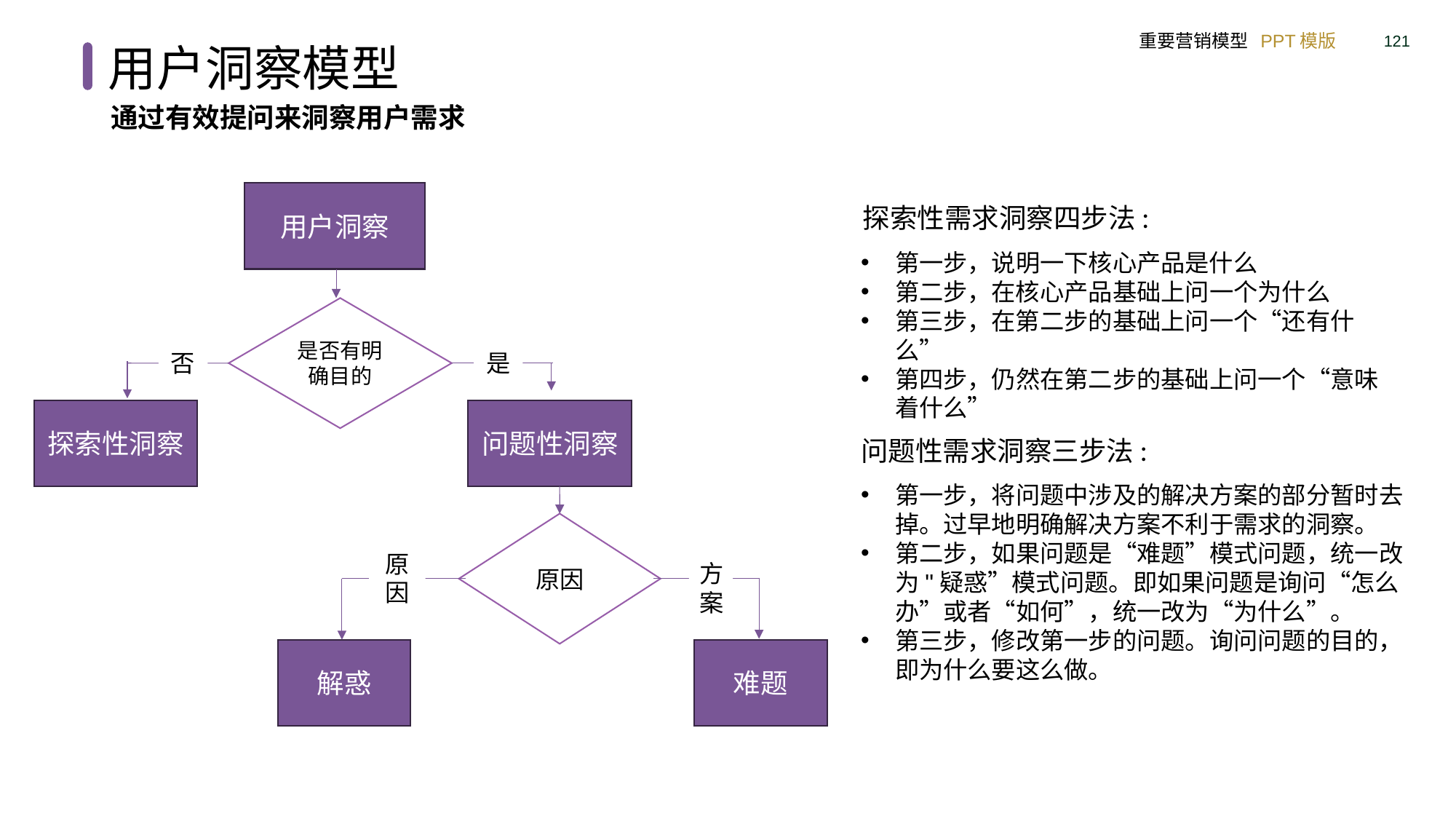

用户洞察模型
通过有效提问来洞察用户需求
用户洞察
探索性需求洞察四步法:
第一步，说明一下核心产品是什么
第二步，在核心产品基础上问一个为什么
第三步，在第二步的基础上问一个“还有什么”
第四步，仍然在第二步的基础上问一个“意味着什么”
是否有明确目的
否
是
探索性洞察
问题性洞察
问题性需求洞察三步法:
第一步，将问题中涉及的解决方案的部分暂时去掉。过早地明确解决方案不利于需求的洞察。
第二步，如果问题是“难题”模式问题，统一改为"疑惑”模式问题。即如果问题是询问“怎么办”或者“如何”，统一改为“为什么”。
第三步，修改第一步的问题。询问问题的目的，即为什么要这么做。
原因
方案
原因
难题
解惑